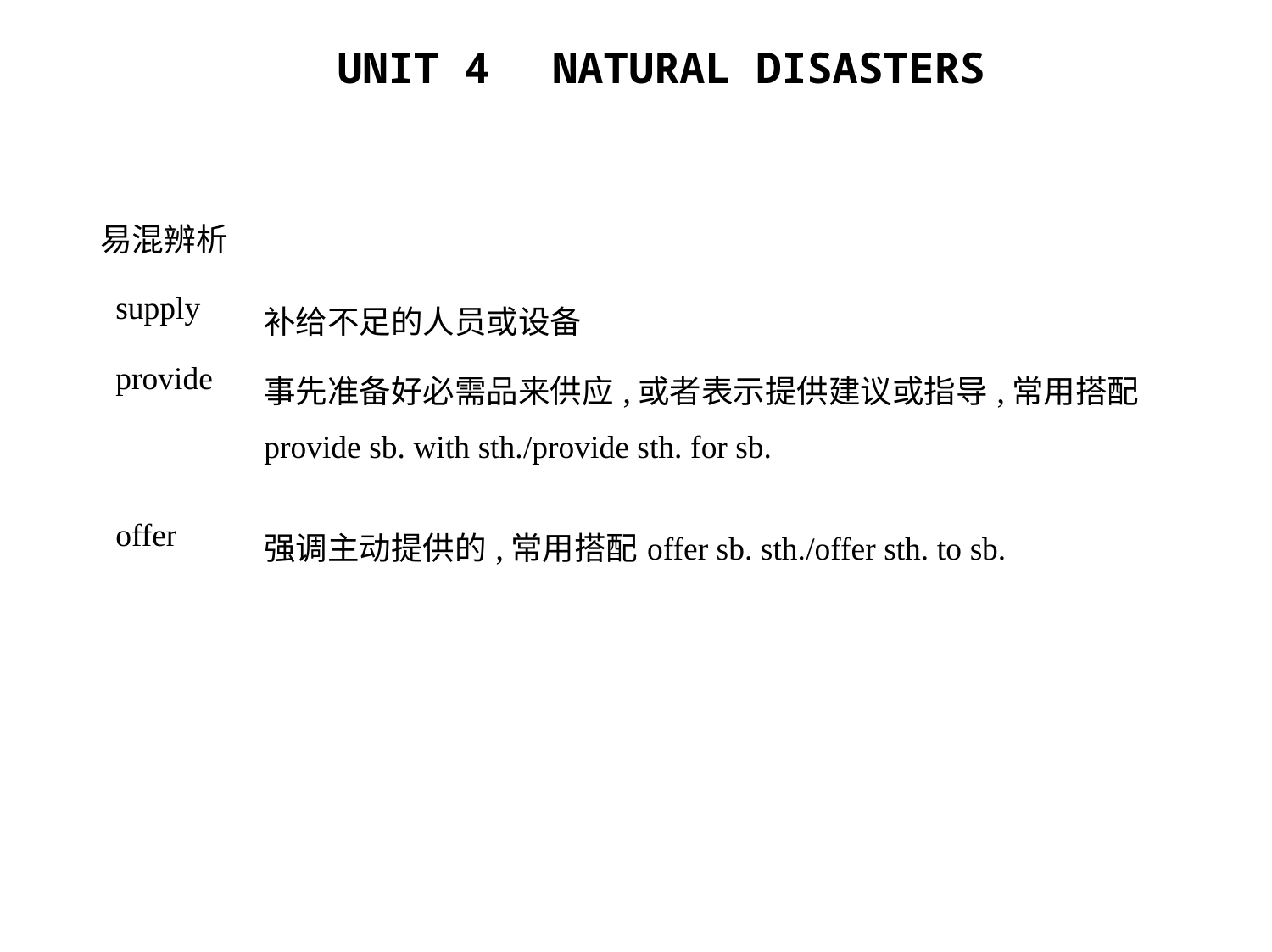

易混辨析
| supply | 补给不足的人员或设备 |
| --- | --- |
| provide | 事先准备好必需品来供应,或者表示提供建议或指导,常用搭配 provide sb. with sth./provide sth. for sb. |
| offer | 强调主动提供的,常用搭配offer sb. sth./offer sth. to sb. |